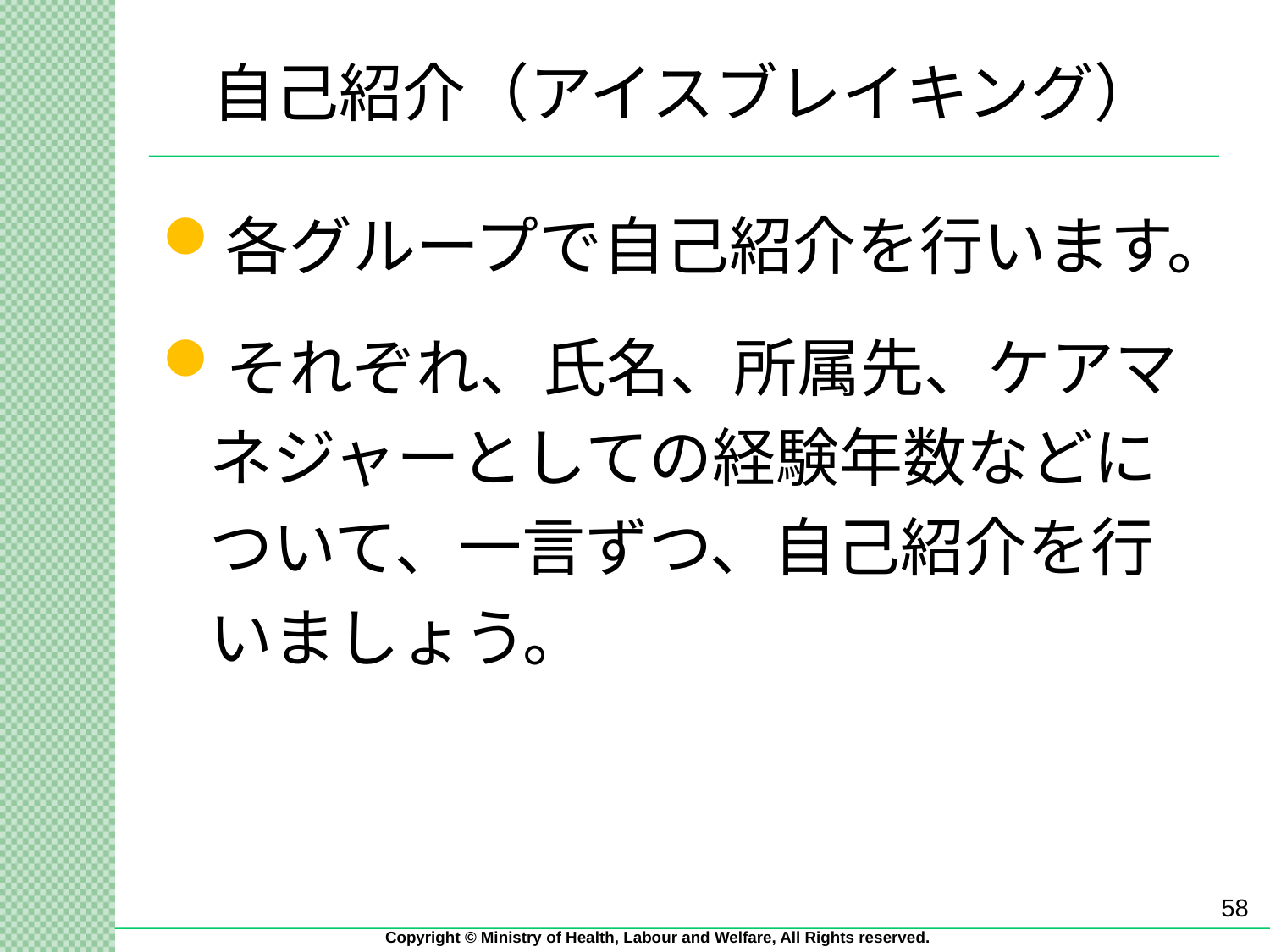

# 自己紹介（アイスブレイキング）
各グループで自己紹介を行います。
それぞれ、氏名、所属先、ケアマネジャーとしての経験年数などについて、一言ずつ、自己紹介を行いましょう。
58
Copyright © Ministry of Health, Labour and Welfare, All Rights reserved.